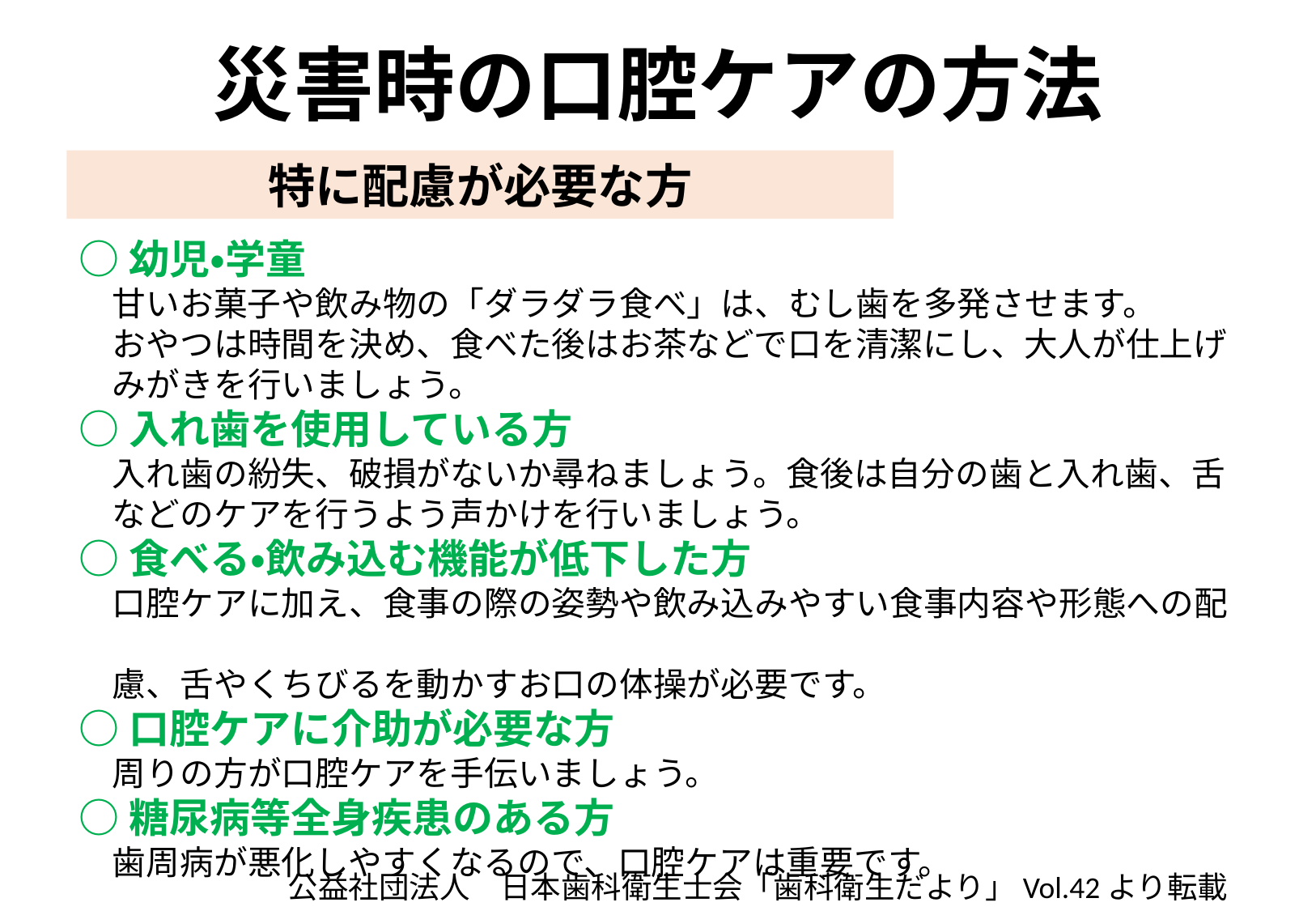

# 災害時の口腔ケアの方法
特に配慮が必要な方
○幼児・学童
　甘いお菓子や飲み物の「ダラダラ食べ」は、むし歯を多発させます。
　おやつは時間を決め、食べた後はお茶などで口を清潔にし、大人が仕上げ
　みがきを行いましょう。
○入れ歯を使用している方
　入れ歯の紛失、破損がないか尋ねましょう。食後は自分の歯と入れ歯、舌
　などのケアを行うよう声かけを行いましょう。
○食べる・飲み込む機能が低下した方
　口腔ケアに加え、食事の際の姿勢や飲み込みやすい食事内容や形態への配
　慮、舌やくちびるを動かすお口の体操が必要です。
○口腔ケアに介助が必要な方
　周りの方が口腔ケアを手伝いましょう。
○糖尿病等全身疾患のある方
　歯周病が悪化しやすくなるので、口腔ケアは重要です。

公益社団法人　日本歯科衛生士会「歯科衛生だより」Vol.42より転載